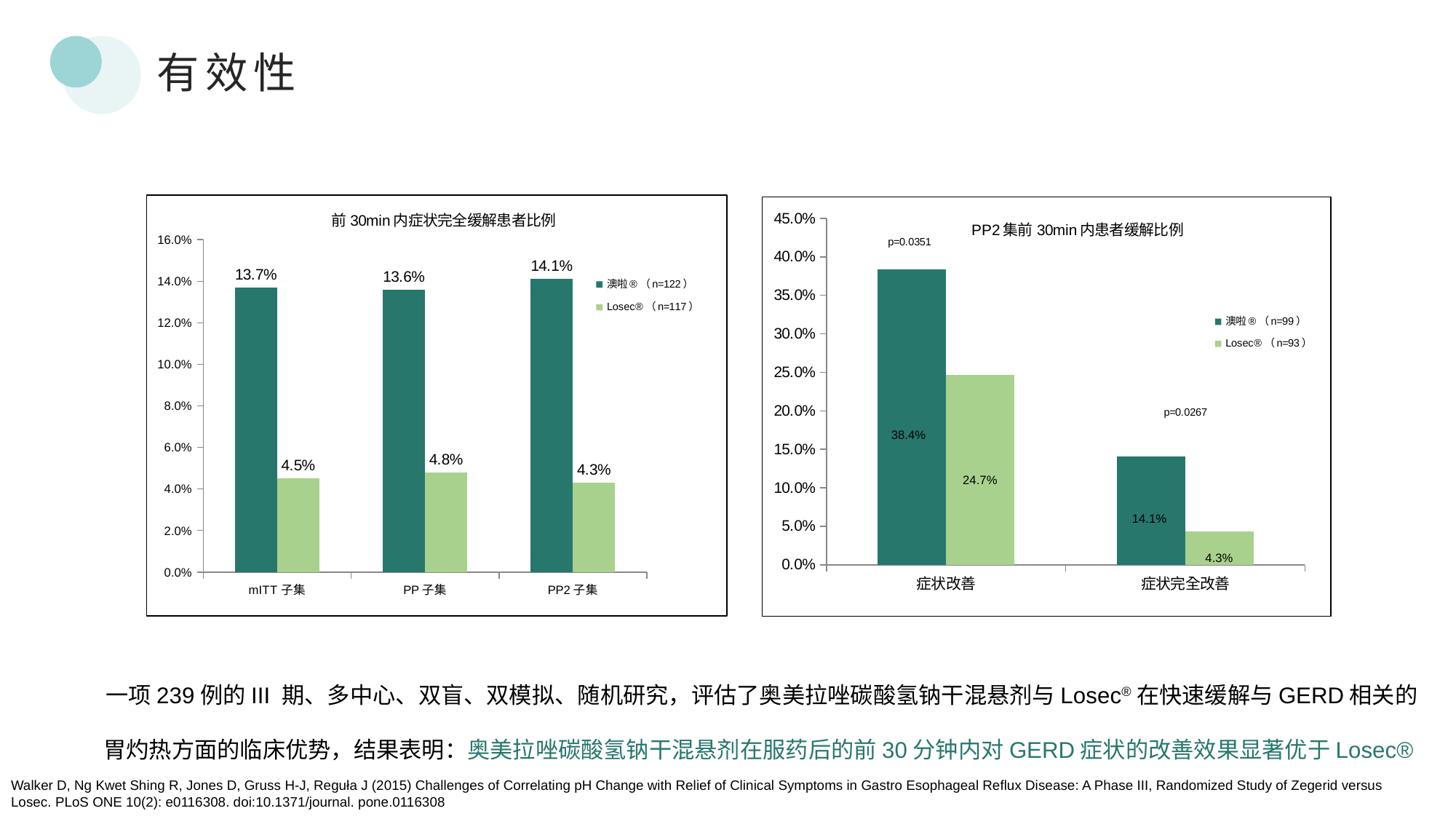

有效性

### Chart

| Category | 澳啦®（n=122） | Losec®（n=117） |
|---|---|---|
| mITT子集 | 0.137 | 0.045 |
| PP子集 | 0.136 | 0.048 |
| PP2子集 | 0.141 | 0.043 |

### Chart

| Category | 澳啦®（n=99） | Losec®（n=93） |
|---|---|---|
| 症状改善 | 0.384 | 0.247 |
| 症状完全改善 | 0.141 | 0.043 |
一项239例的III 期、多中心、双盲、双模拟、随机研究，评估了奥美拉唑碳酸氢钠干混悬剂与Losec®在快速缓解与GERD相关的胃灼热方面的临床优势，结果表明：奥美拉唑碳酸氢钠干混悬剂在服药后的前30分钟内对GERD症状的改善效果显著优于Losec®
Walker D, Ng Kwet Shing R, Jones D, Gruss H-J, Reguła J (2015) Challenges of Correlating pH Change with Relief of Clinical Symptoms in Gastro Esophageal Reflux Disease: A Phase III, Randomized Study of Zegerid versus Losec. PLoS ONE 10(2): e0116308. doi:10.1371/journal. pone.0116308